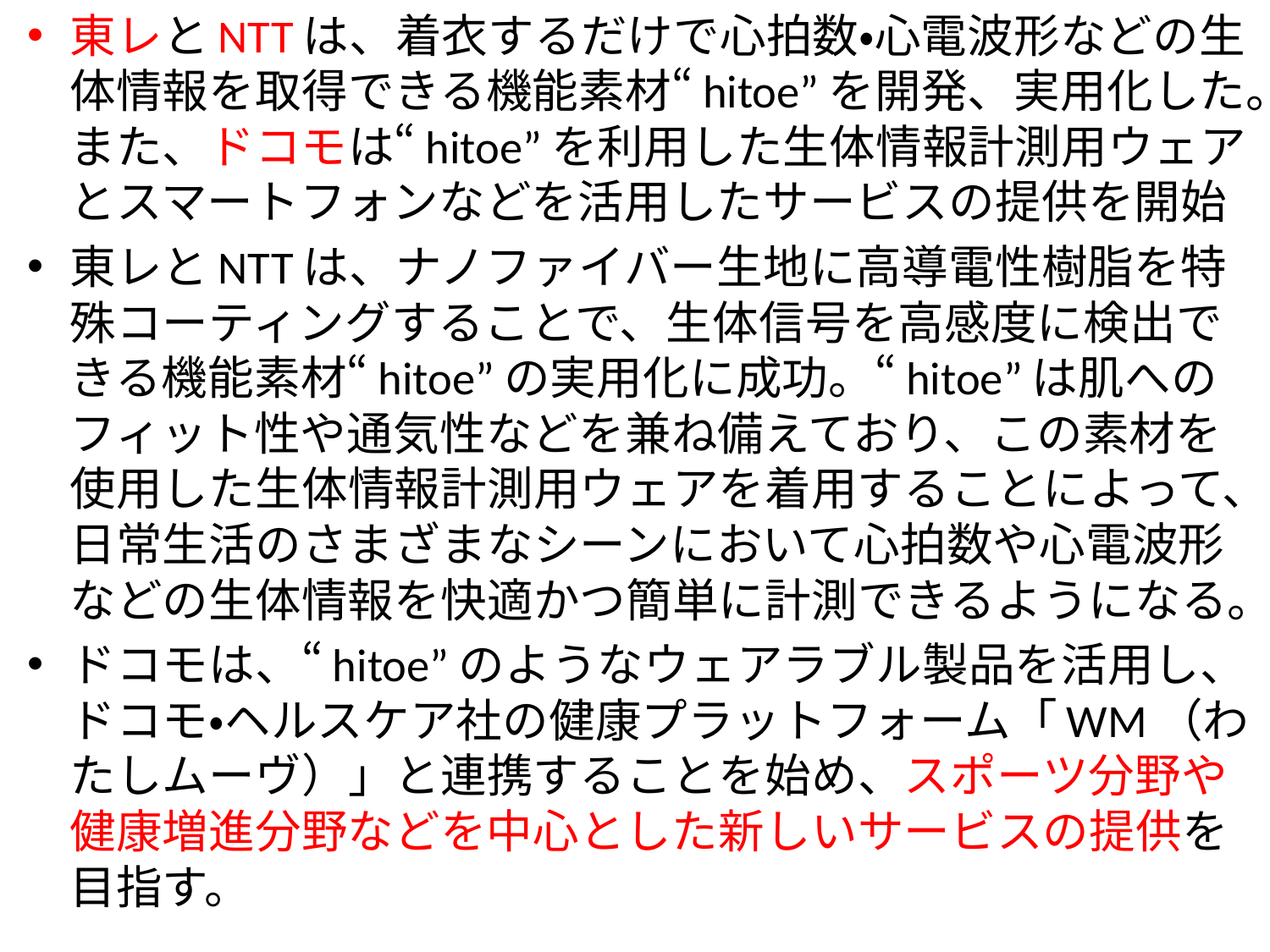

東レとNTTは、着衣するだけで心拍数・心電波形などの生体情報を取得できる機能素材“hitoe”を開発、実用化した。また、ドコモは“hitoe”を利用した生体情報計測用ウェアとスマートフォンなどを活用したサービスの提供を開始
東レとNTTは、ナノファイバー生地に高導電性樹脂を特殊コーティングすることで、生体信号を高感度に検出できる機能素材“hitoe”の実用化に成功。“hitoe”は肌へのフィット性や通気性などを兼ね備えており、この素材を使用した生体情報計測用ウェアを着用することによって、日常生活のさまざまなシーンにおいて心拍数や心電波形などの生体情報を快適かつ簡単に計測できるようになる。
ドコモは、“hitoe”のようなウェアラブル製品を活用し、ドコモ・ヘルスケア社の健康プラットフォーム「WM（わたしムーヴ）」と連携することを始め、スポーツ分野や健康増進分野などを中心とした新しいサービスの提供を目指す。